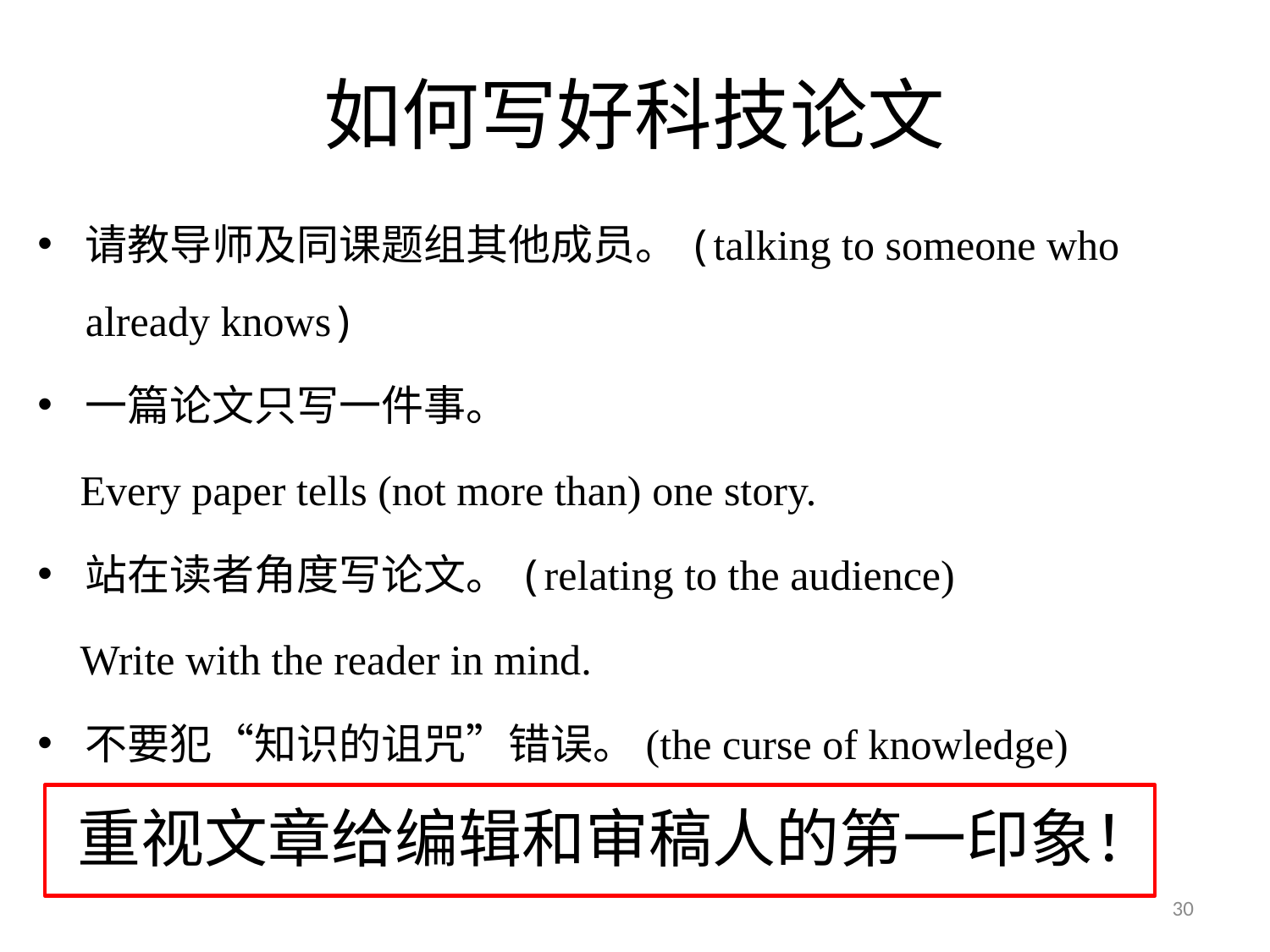

# 如何写好科技论文
请教导师及同课题组其他成员。(talking to someone who already knows)
一篇论文只写一件事。
    Every paper tells (not more than) one story.
站在读者角度写论文。(relating to the audience)
    Write with the reader in mind.
不要犯“知识的诅咒”错误。(the curse of knowledge)

重视文章给编辑和审稿人的第一印象！
30